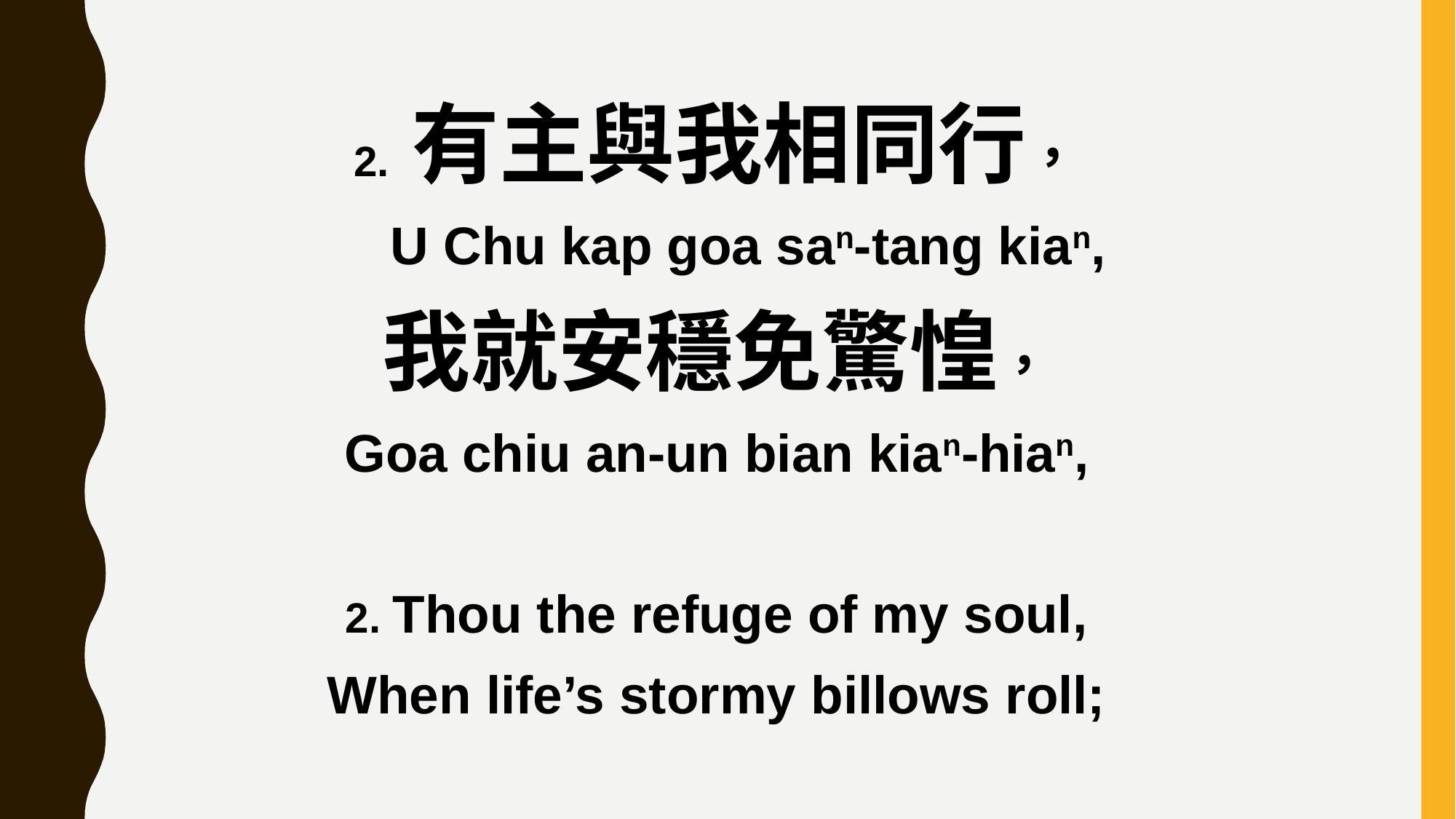

2. 有主與我相同行，
     U Chu kap goa san-tang kian,
我就安穩免驚惶，
Goa chiu an-un bian kian-hian,

2. Thou the refuge of my soul,
When life’s stormy billows roll;